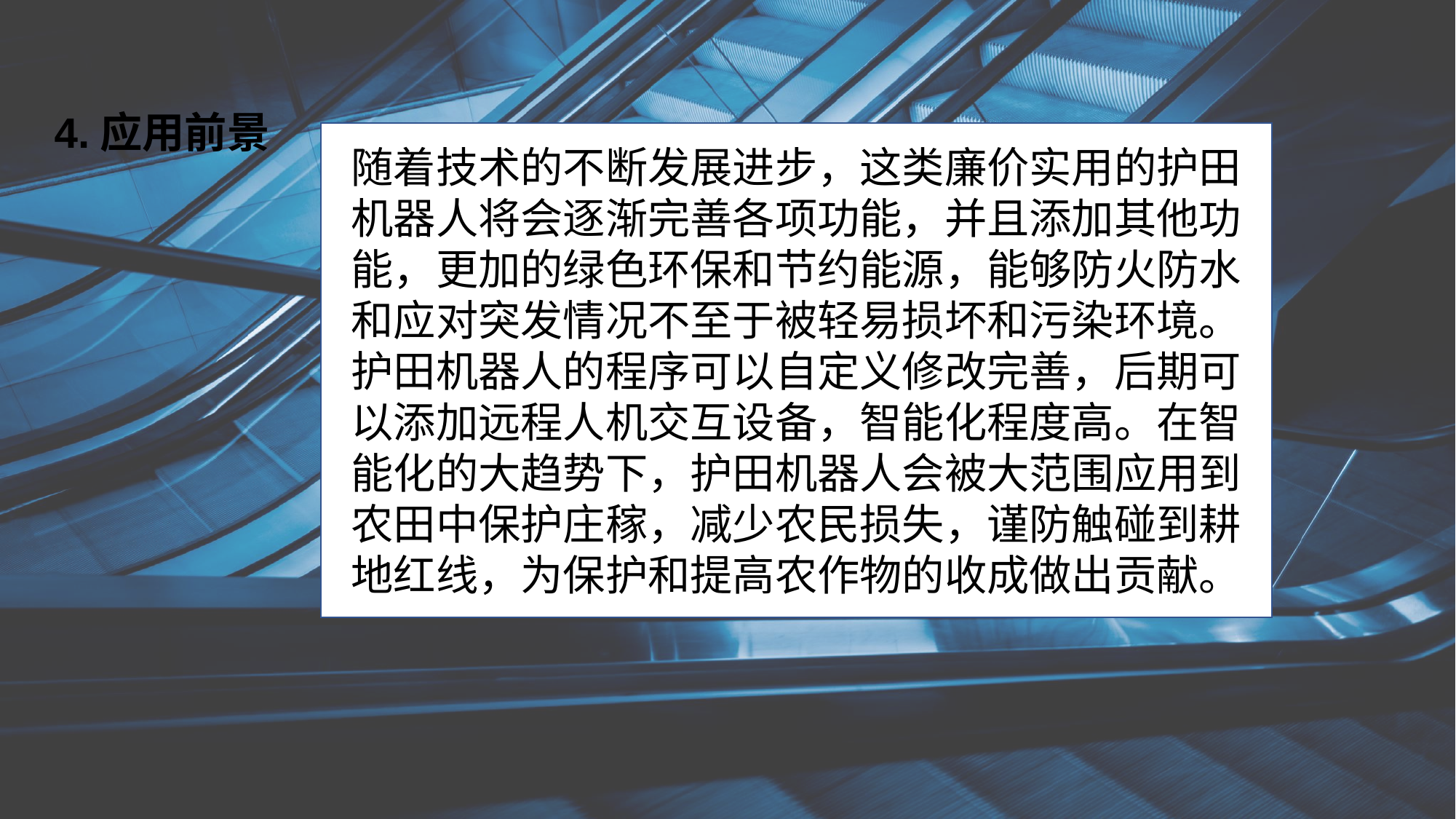

# 4.应用前景
随着技术的不断发展进步，这类廉价实用的护田机器人将会逐渐完善各项功能，并且添加其他功能，更加的绿色环保和节约能源，能够防火防水和应对突发情况不至于被轻易损坏和污染环境。护田机器人的程序可以自定义修改完善，后期可以添加远程人机交互设备，智能化程度高。在智能化的大趋势下，护田机器人会被大范围应用到农田中保护庄稼，减少农民损失，谨防触碰到耕地红线，为保护和提高农作物的收成做出贡献。